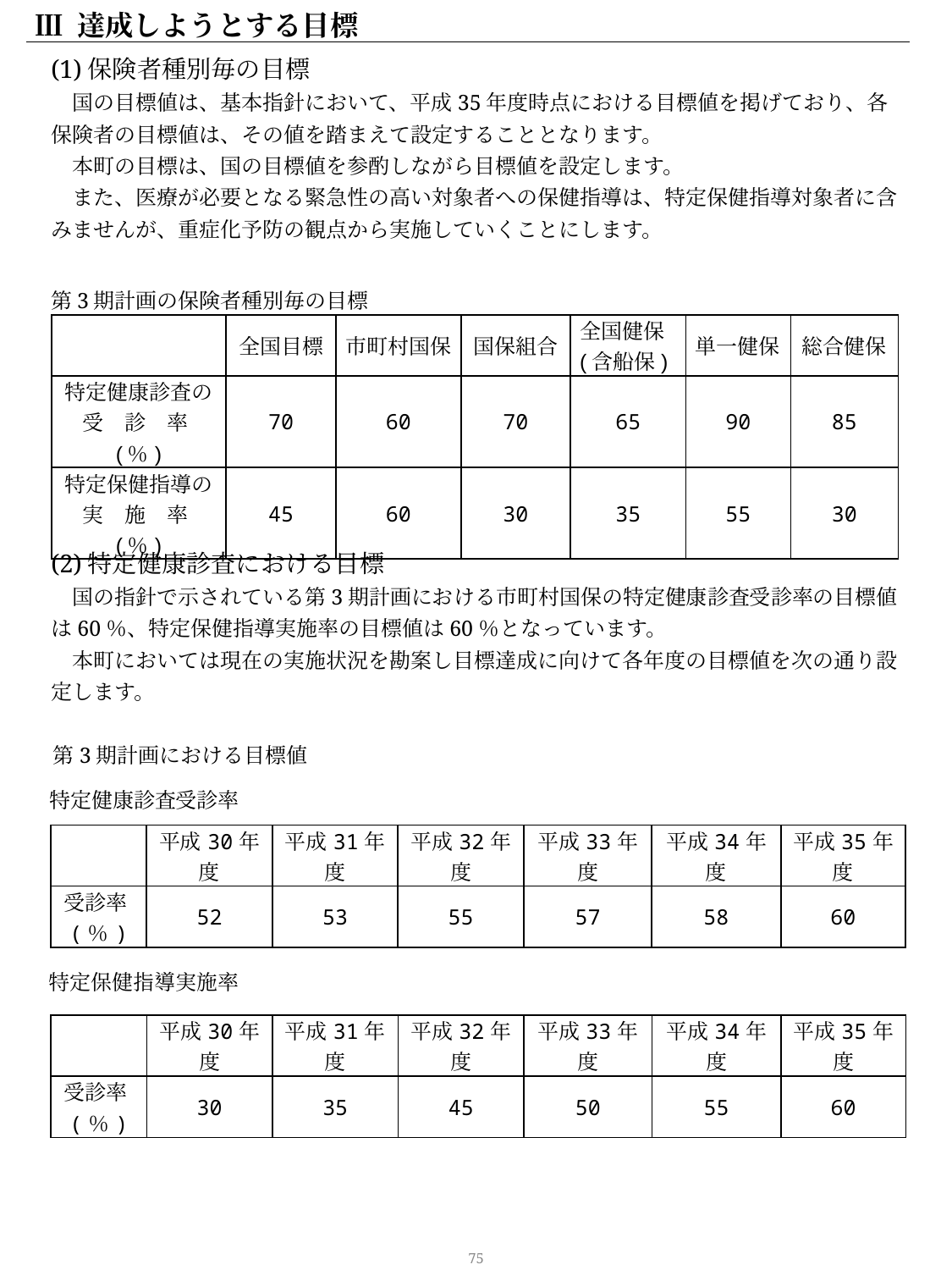

Ⅲ 達成しようとする目標
(1)保険者種別毎の目標
　国の目標値は、基本指針において、平成35年度時点における目標値を掲げており、各保険者の目標値は、その値を踏まえて設定することとなります。
　本町の目標は、国の目標値を参酌しながら目標値を設定します。
　また、医療が必要となる緊急性の高い対象者への保健指導は、特定保健指導対象者に含みませんが、重症化予防の観点から実施していくことにします。

第3期計画の保険者種別毎の目標
|  | 全国目標 | 市町村国保 | 国保組合 | 全国健保(含船保) | 単一健保 | 総合健保 |
| --- | --- | --- | --- | --- | --- | --- |
| 特定健康診査の 受　診　率(％) | 70 | 60 | 70 | 65 | 90 | 85 |
| 特定保健指導の 実　施　率(％) | 45 | 60 | 30 | 35 | 55 | 30 |
(2)特定健康診査における目標
　国の指針で示されている第3期計画における市町村国保の特定健康診査受診率の目標値は60％、特定保健指導実施率の目標値は60％となっています。
　本町においては現在の実施状況を勘案し目標達成に向けて各年度の目標値を次の通り設定します。

第3期計画における目標値
特定健康診査受診率
|  | 平成30年度 | 平成31年度 | 平成32年度 | 平成33年度 | 平成34年度 | 平成35年度 |
| --- | --- | --- | --- | --- | --- | --- |
| 受診率(％) | 52 | 53 | 55 | 57 | 58 | 60 |

特定保健指導実施率
|  | 平成30年度 | 平成31年度 | 平成32年度 | 平成33年度 | 平成34年度 | 平成35年度 |
| --- | --- | --- | --- | --- | --- | --- |
| 受診率(％) | 30 | 35 | 45 | 50 | 55 | 60 |
75